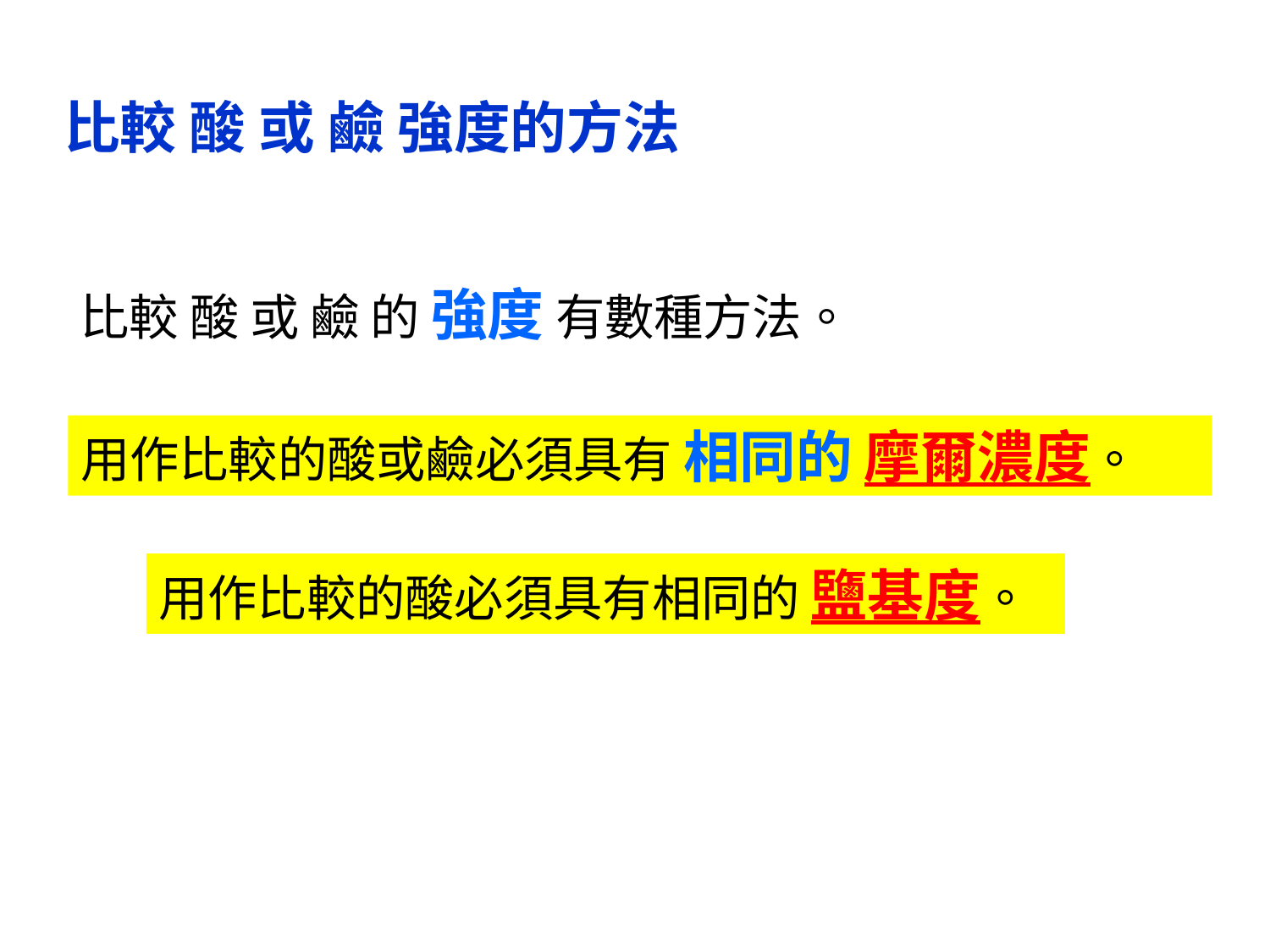

比較 酸 或 鹼 強度的方法
比較 酸 或 鹼 的 強度 有數種方法。
用作比較的酸或鹼必須具有 相同的 摩爾濃度。
用作比較的酸必須具有相同的 鹽基度。